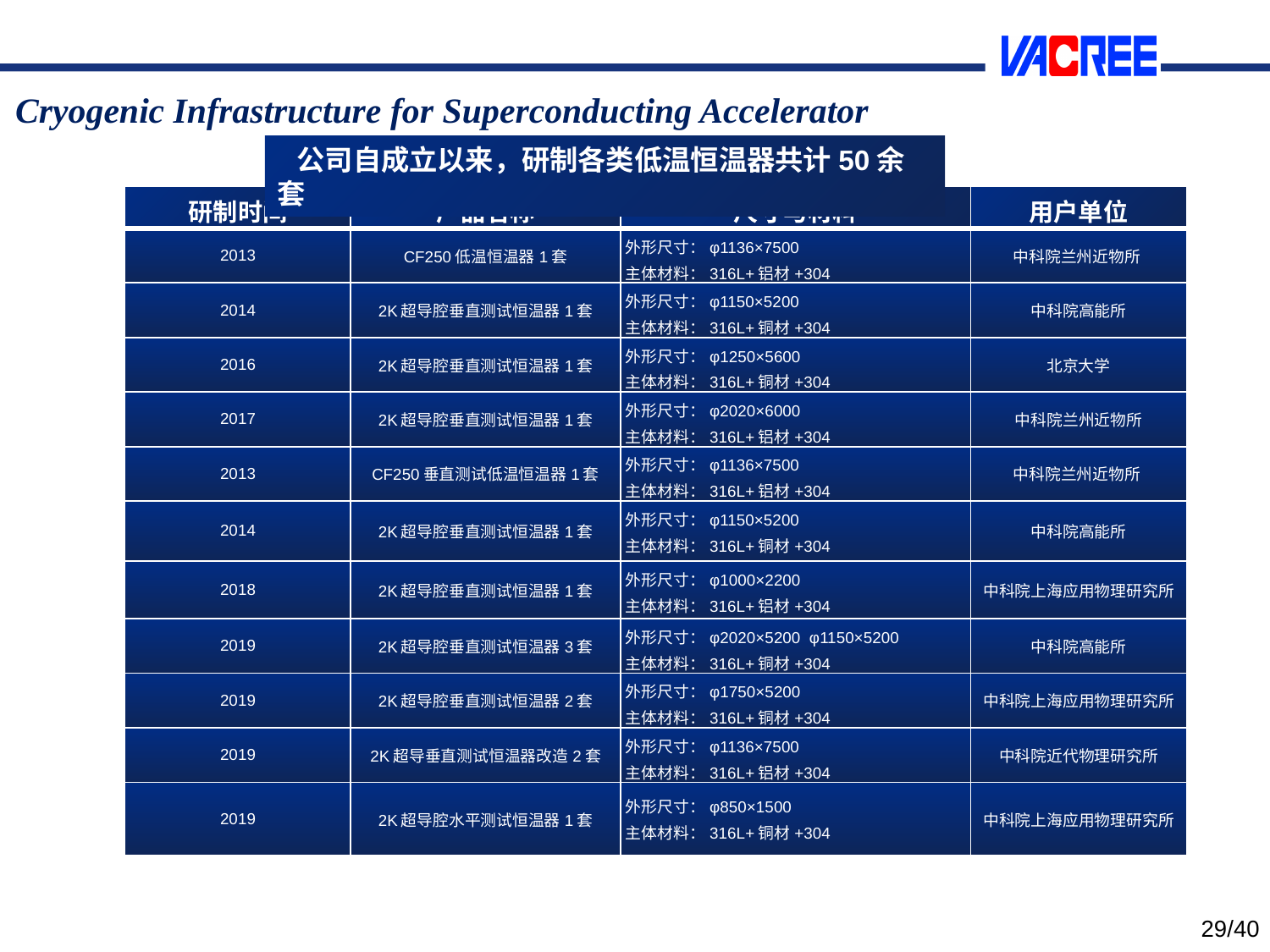

Cryogenic Infrastructure for Superconducting Accelerator
  公司自成立以来，研制各类低温恒温器共计50余套
| 研制时间 | 产品名称 | 尺寸与材料 | 用户单位 |
| --- | --- | --- | --- |
| 2013 | CF250低温恒温器1套 | 外形尺寸：φ1136×7500 主体材料：316L+铝材+304 | 中科院兰州近物所 |
| 2014 | 2K超导腔垂直测试恒温器1套 | 外形尺寸：φ1150×5200 主体材料：316L+铜材+304 | 中科院高能所 |
| 2016 | 2K超导腔垂直测试恒温器1套 | 外形尺寸：φ1250×5600 主体材料：316L+铜材+304 | 北京大学 |
| 2017 | 2K超导腔垂直测试恒温器1套 | 外形尺寸：φ2020×6000 主体材料：316L+铝材+304 | 中科院兰州近物所 |
| 2013 | CF250垂直测试低温恒温器1套 | 外形尺寸：φ1136×7500 主体材料：316L+铝材+304 | 中科院兰州近物所 |
| 2014 | 2K超导腔垂直测试恒温器1套 | 外形尺寸：φ1150×5200 主体材料：316L+铜材+304 | 中科院高能所 |
| 2018 | 2K超导腔垂直测试恒温器1套 | 外形尺寸：φ1000×2200 主体材料：316L+铝材+304 | 中科院上海应用物理研究所 |
| 2019 | 2K超导腔垂直测试恒温器3套 | 外形尺寸：φ2020×5200 φ1150×5200 主体材料：316L+铜材+304 | 中科院高能所 |
| 2019 | 2K超导腔垂直测试恒温器2套 | 外形尺寸：φ1750×5200 主体材料：316L+铜材+304 | 中科院上海应用物理研究所 |
| 2019 | 2K超导垂直测试恒温器改造2套 | 外形尺寸：φ1136×7500 主体材料：316L+铝材+304 | 中科院近代物理研究所 |
| 2019 | 2K超导腔水平测试恒温器1套 | 外形尺寸：φ850×1500 主体材料：316L+铜材+304 | 中科院上海应用物理研究所 |
29/40